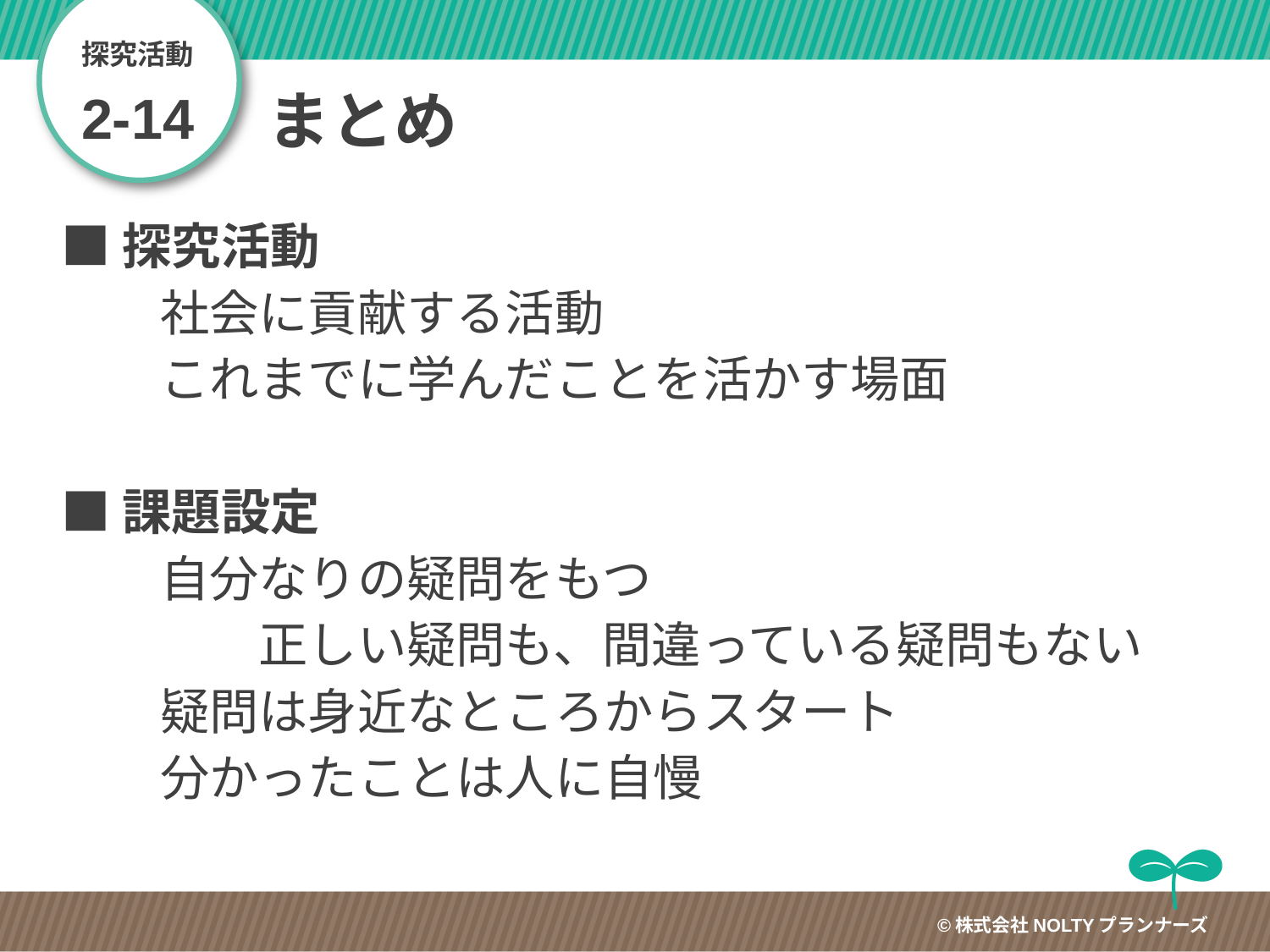

探究活動
2-14
# まとめ
■探究活動
　　社会に貢献する活動
　　これまでに学んだことを活かす場面

■課題設定
　　自分なりの疑問をもつ
　　　　正しい疑問も、間違っている疑問もない
　　疑問は身近なところからスタート
　　分かったことは人に自慢